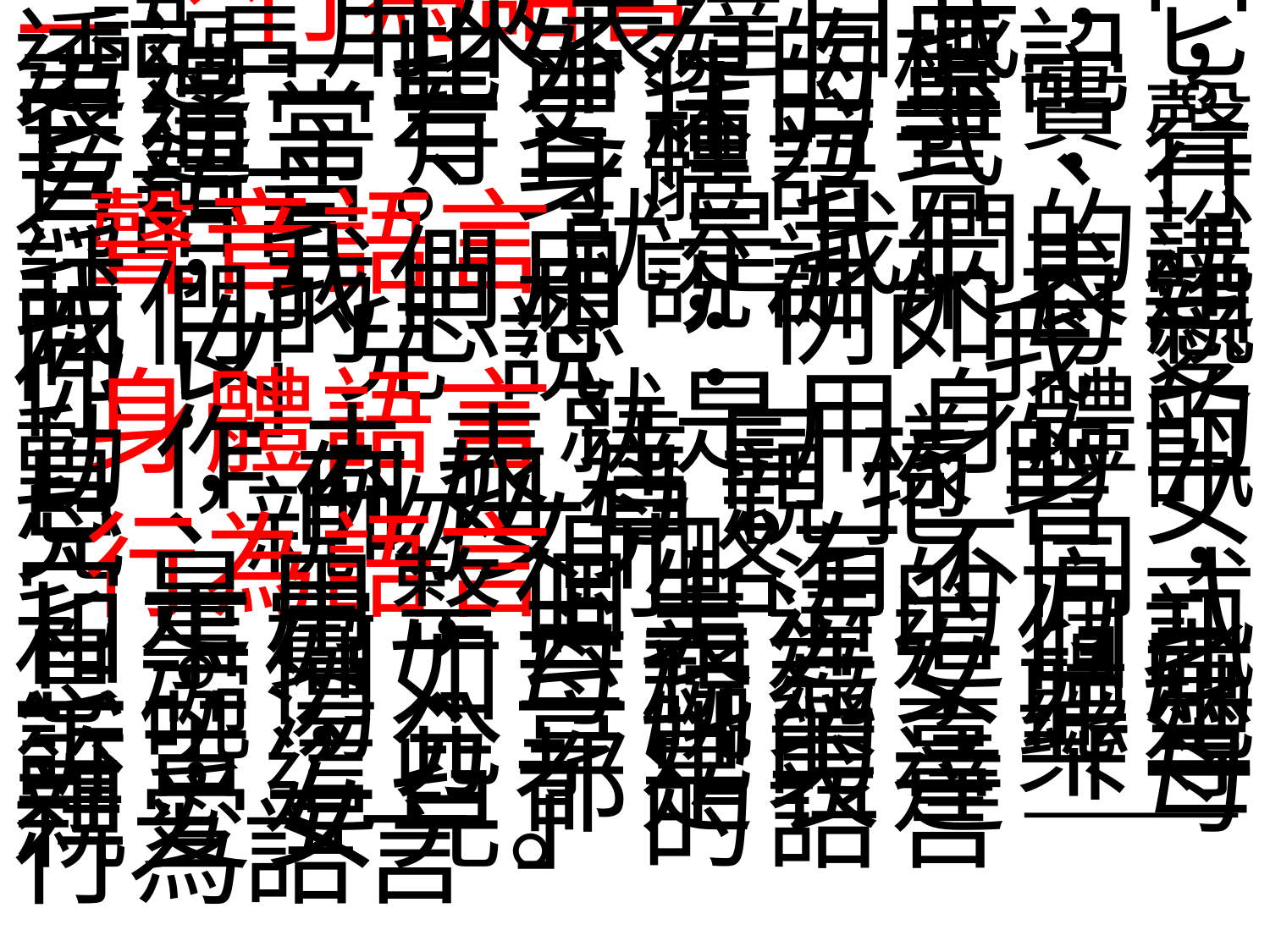

三、行為語言
  語言用來表達自我，它透過一些外在的標記，表達一些更深的事實。它通常有三種方式：聲音語言、身體語言、行為語言。
  聲音語言就是我們的說話，我們用說話來表達我們的思想，例如母親向女兒說：「我愛你！」
  身體語言就是用身體的動作去表達同樣的訊息，例如母親抱著女兒、親吻女兒。
  行為語言則略有不同，它是用整個生活的方式和事實，去表達這個訊息。例如母親為女兒煮一碗湯、一碗藥，聽她訴苦，分享她的喜樂等等，這些都是表達「母親愛女兒」的語言——行為語言。